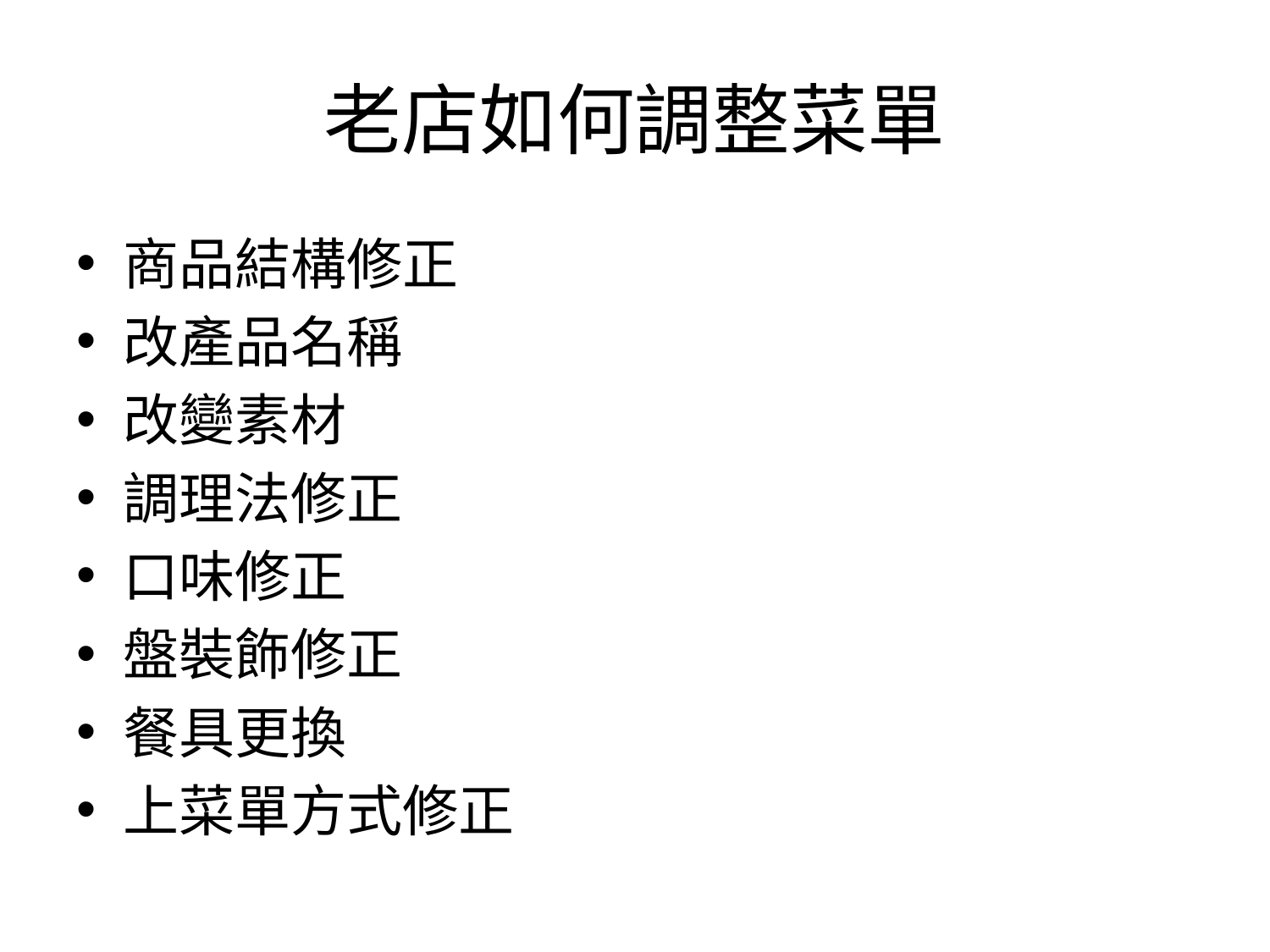

# 老店如何調整菜單
商品結構修正
改產品名稱
改變素材
調理法修正
口味修正
盤裝飾修正
餐具更換
上菜單方式修正